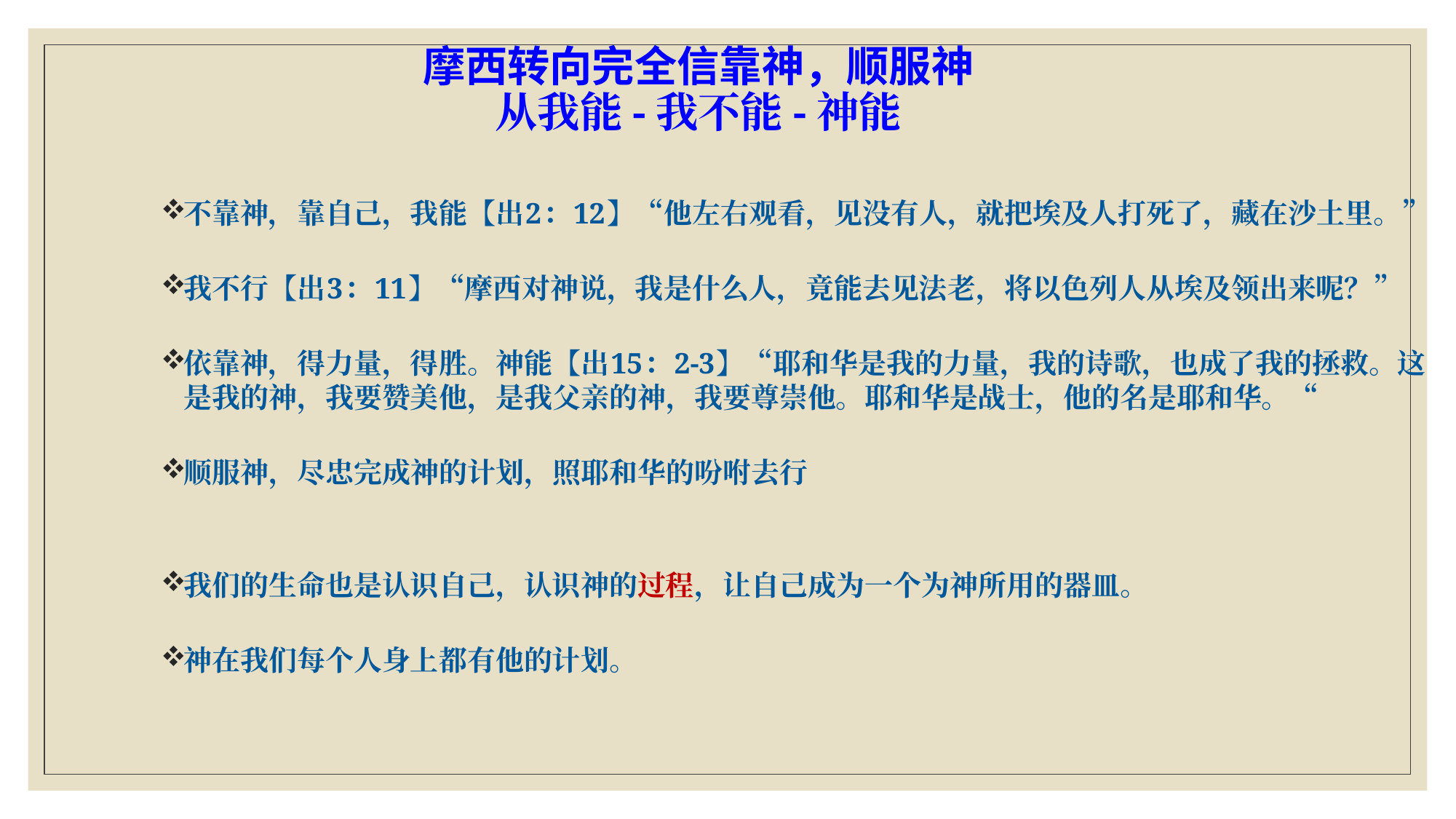

# 摩西转向完全信靠神，顺服神 从我能-我不能-神能
不靠神，靠自己，我能【出2：12】“他左右观看，见没有人，就把埃及人打死了，藏在沙土里。”

我不行【出3：11】“摩西对神说，我是什么人，竟能去见法老，将以色列人从埃及领出来呢？”

依靠神，得力量，得胜。神能【出15：2-3】“耶和华是我的力量，我的诗歌，也成了我的拯救。这是我的神，我要赞美他，是我父亲的神，我要尊崇他。耶和华是战士，他的名是耶和华。“

顺服神，尽忠完成神的计划，照耶和华的吩咐去行

我们的生命也是认识自己，认识神的过程，让自己成为一个为神所用的器皿。

神在我们每个人身上都有他的计划。